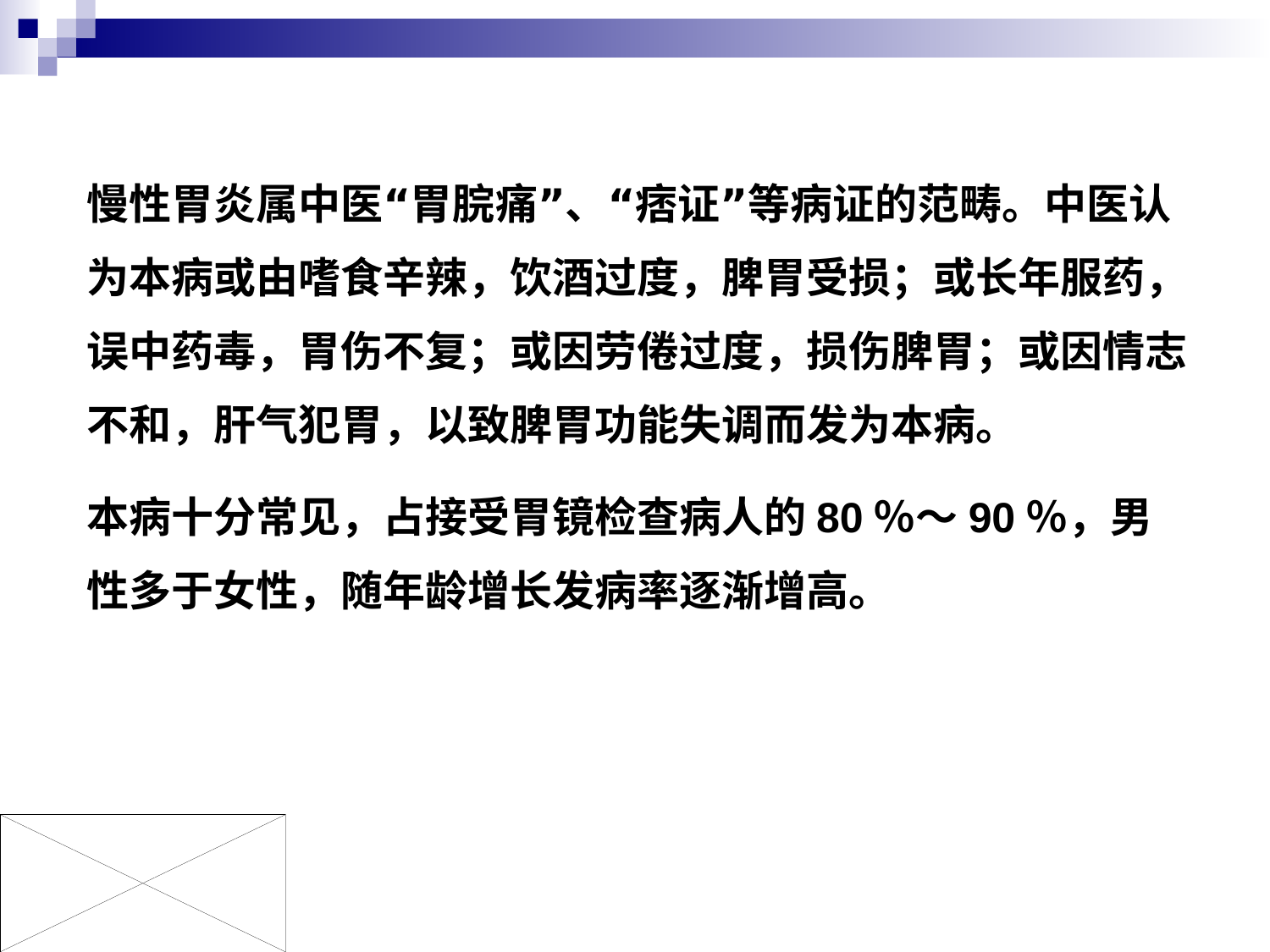

慢性胃炎属中医“胃脘痛”、“痞证”等病证的范畴。中医认为本病或由嗜食辛辣，饮酒过度，脾胃受损；或长年服药，误中药毒，胃伤不复；或因劳倦过度，损伤脾胃；或因情志不和，肝气犯胃，以致脾胃功能失调而发为本病。
本病十分常见，占接受胃镜检查病人的80％～90％，男性多于女性，随年龄增长发病率逐渐增高。